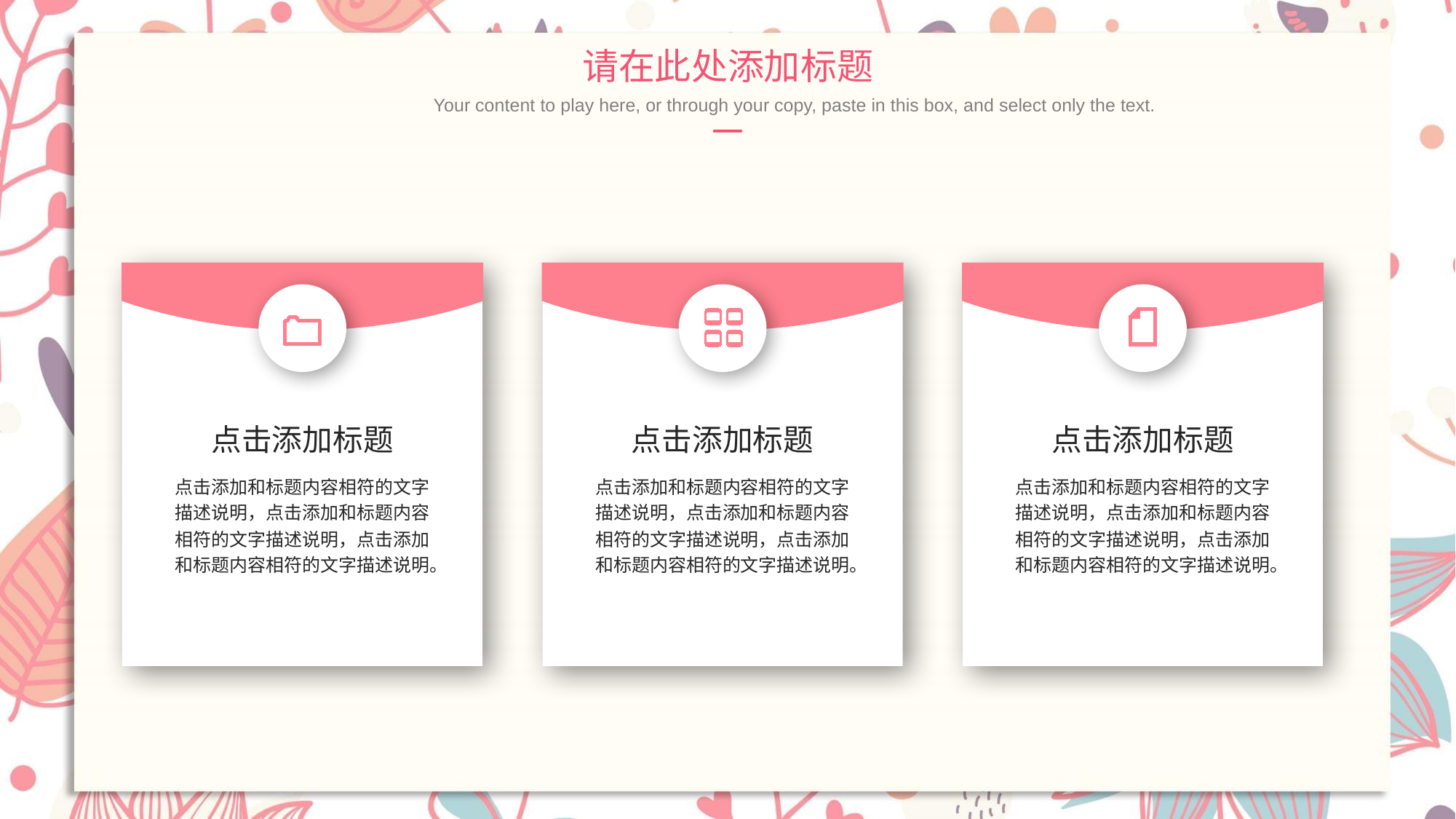

请在此处添加标题
Your content to play here, or through your copy, paste in this box, and select only the text.

点击添加标题
点击添加标题
点击添加标题
点击添加和标题内容相符的文字描述说明，点击添加和标题内容相符的文字描述说明，点击添加和标题内容相符的文字描述说明。
点击添加和标题内容相符的文字描述说明，点击添加和标题内容相符的文字描述说明，点击添加和标题内容相符的文字描述说明。
点击添加和标题内容相符的文字描述说明，点击添加和标题内容相符的文字描述说明，点击添加和标题内容相符的文字描述说明。